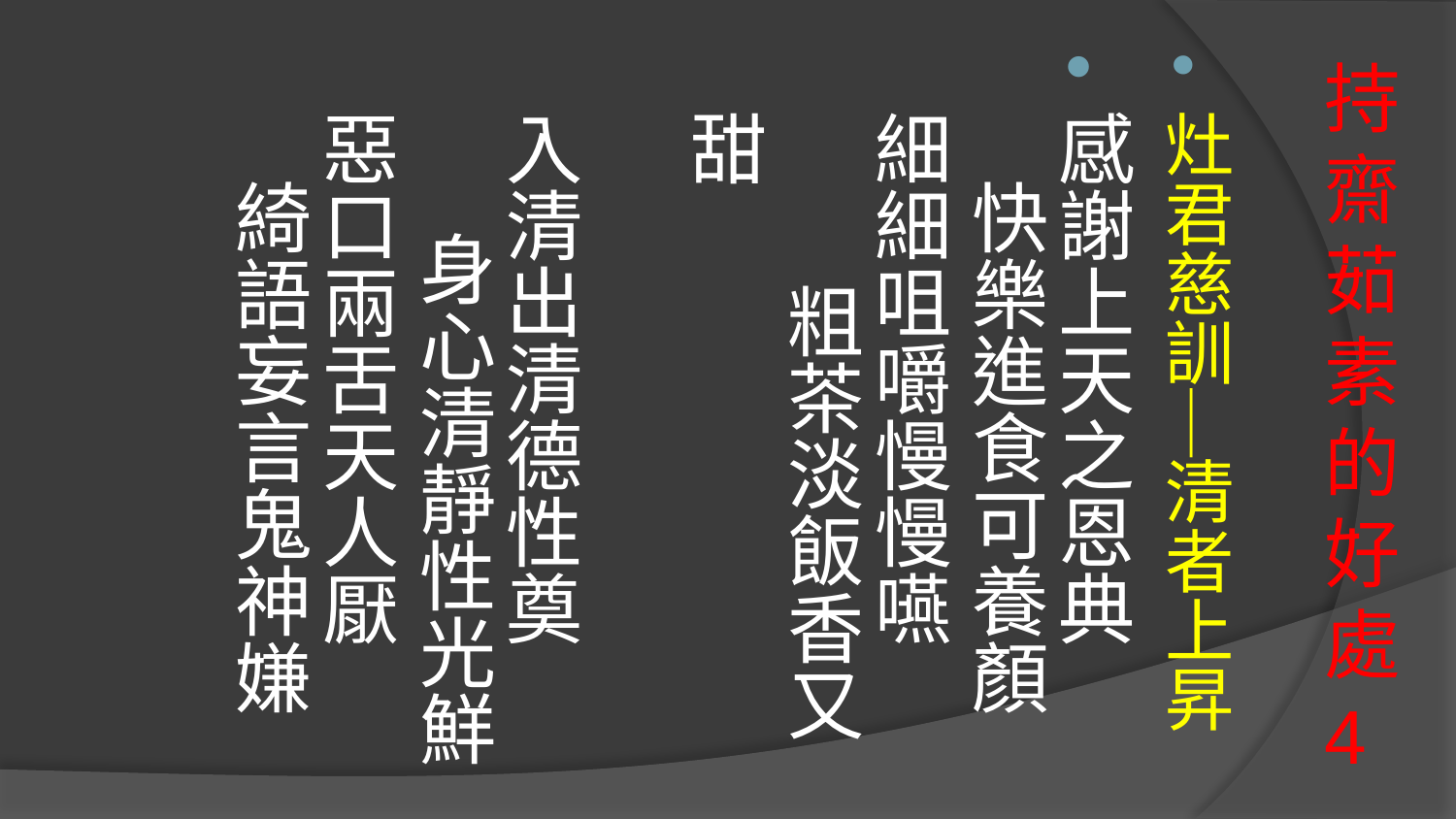

灶君慈訓─清者上昇
感謝上天之恩典            快樂進食可養顏
細細咀嚼慢慢嚥                  粗茶淡飯香又甜
入清出清德性奠               身心清靜性光鮮
惡口兩舌天人厭            綺語妄言鬼神嫌
# 持齋茹素的好處4